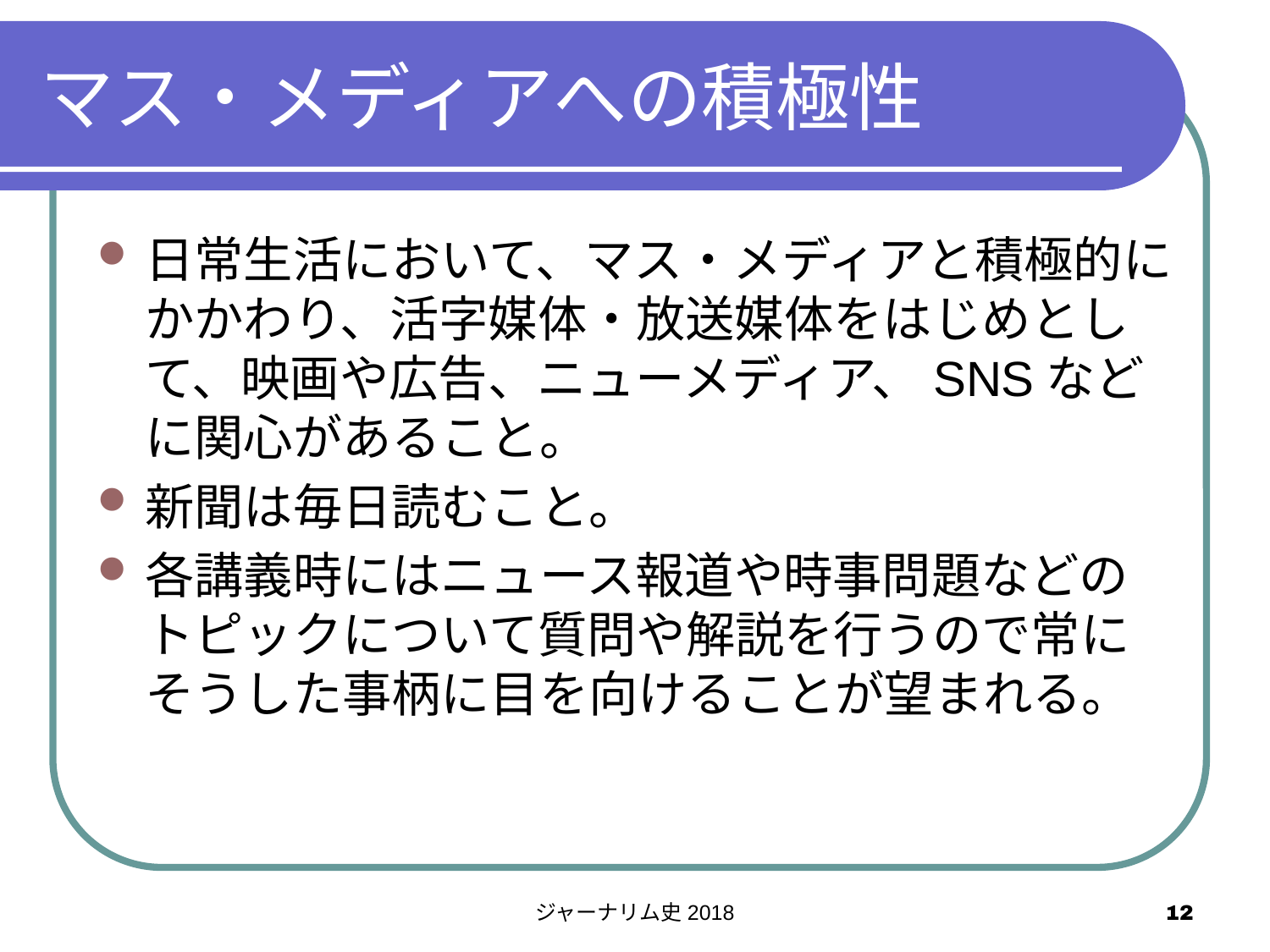

# マス・メディアへの積極性
日常生活において、マス・メディアと積極的にかかわり、活字媒体・放送媒体をはじめとして、映画や広告、ニューメディア、SNSなどに関心があること。
新聞は毎日読むこと。
各講義時にはニュース報道や時事問題などのトピックについて質問や解説を行うので常にそうした事柄に目を向けることが望まれる。
ジャーナリム史2018
12